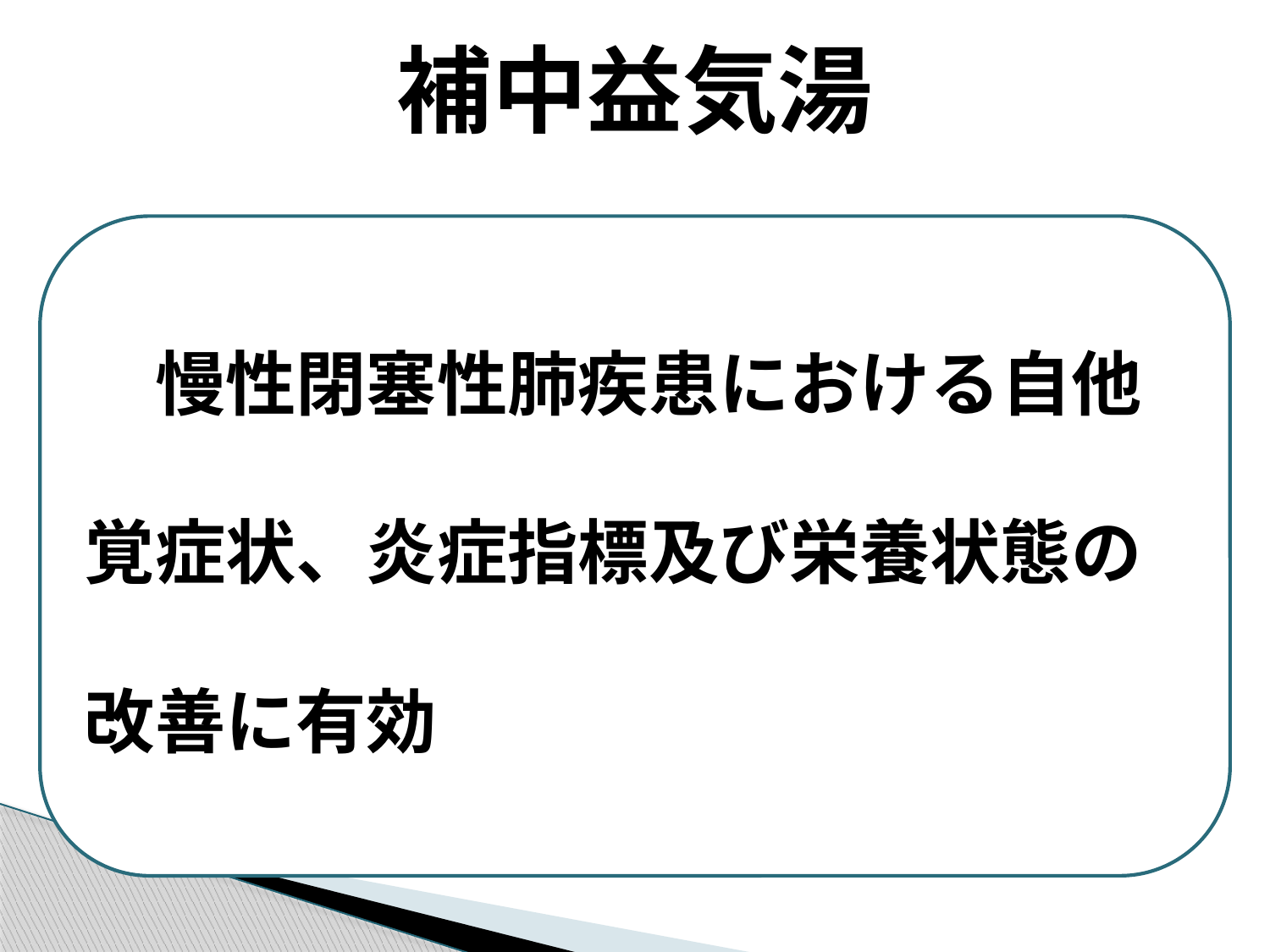

# 補中益気湯
　慢性閉塞性肺疾患における自他覚症状、炎症指標及び栄養状態の改善に有効